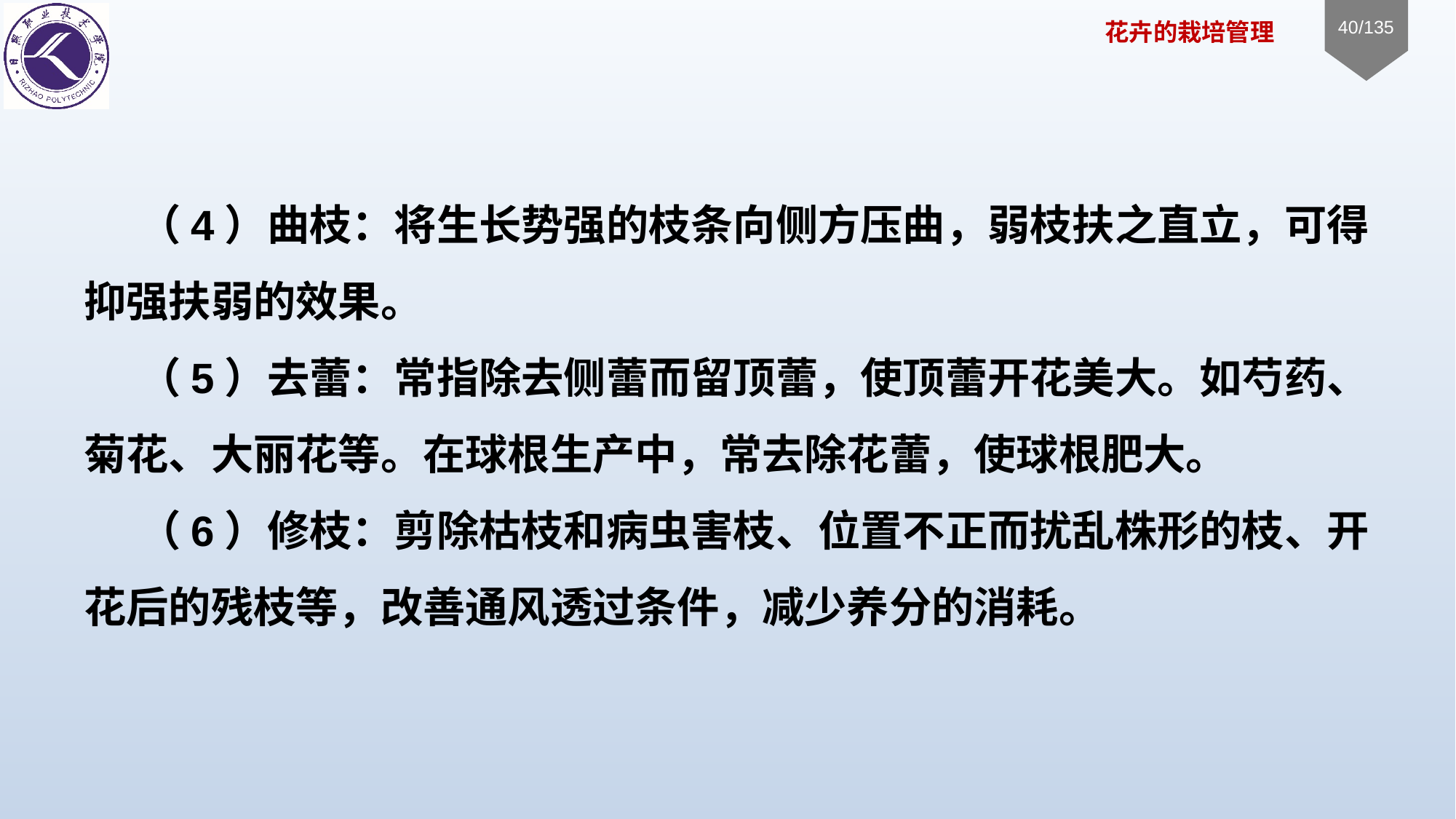

（4）曲枝：将生长势强的枝条向侧方压曲，弱枝扶之直立，可得抑强扶弱的效果。
（5）去蕾：常指除去侧蕾而留顶蕾，使顶蕾开花美大。如芍药、菊花、大丽花等。在球根生产中，常去除花蕾，使球根肥大。
（6）修枝：剪除枯枝和病虫害枝、位置不正而扰乱株形的枝、开花后的残枝等，改善通风透过条件，减少养分的消耗。